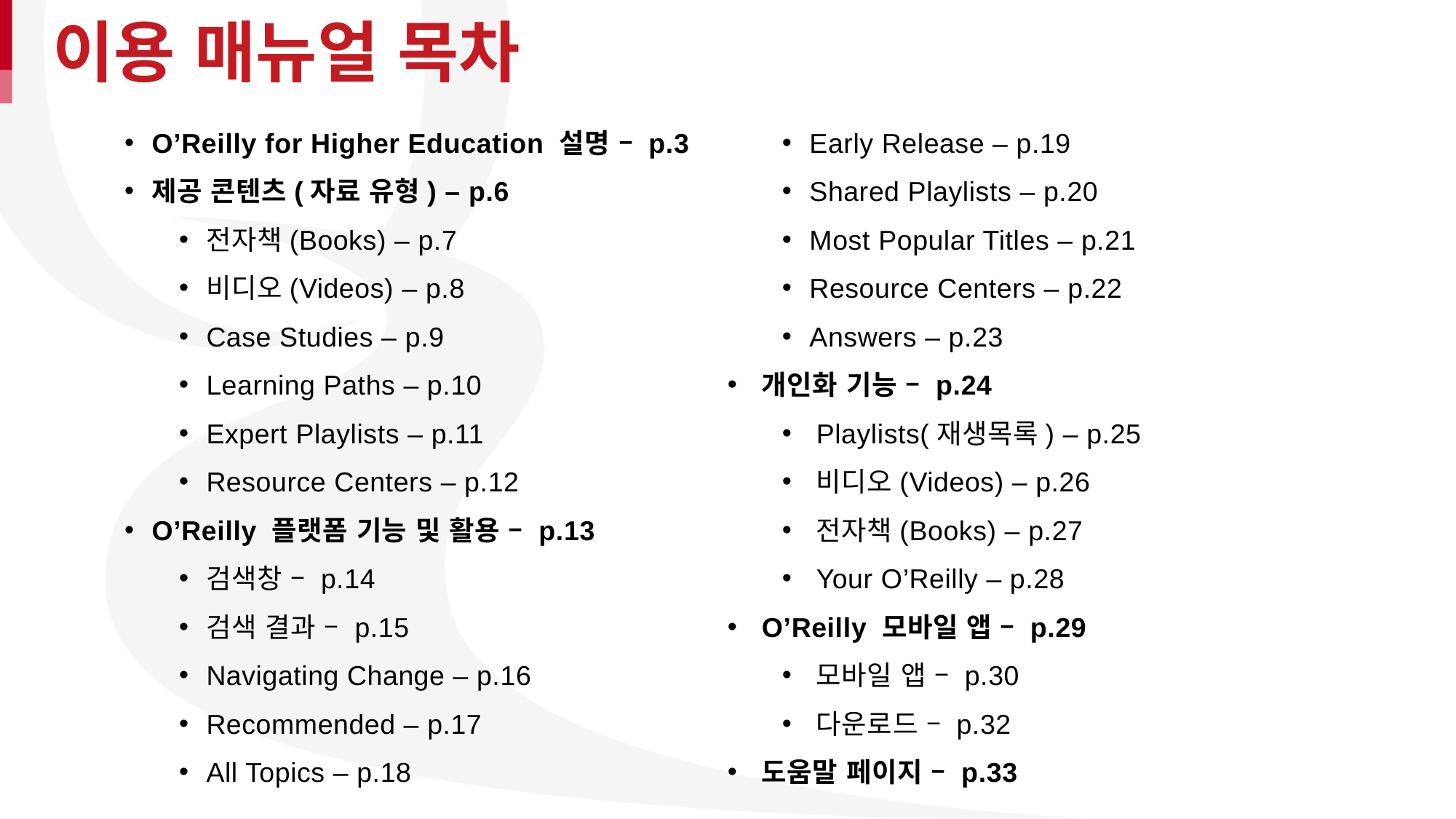

이용 매뉴얼 목차
O’Reilly for Higher Education 설명 – p.3
제공 콘텐츠(자료 유형) – p.6
전자책(Books) – p.7
비디오(Videos) – p.8
Case Studies – p.9
Learning Paths – p.10
Expert Playlists – p.11
Resource Centers – p.12
O’Reilly 플랫폼 기능 및 활용 – p.13
검색창 – p.14
검색 결과 – p.15
Navigating Change – p.16
Recommended – p.17
All Topics – p.18
Early Release – p.19
Shared Playlists – p.20
Most Popular Titles – p.21
Resource Centers – p.22
Answers – p.23
개인화 기능 – p.24
Playlists(재생목록) – p.25
비디오(Videos) – p.26
전자책(Books) – p.27
Your O’Reilly – p.28
O’Reilly 모바일 앱 – p.29
모바일 앱 – p.30
다운로드 – p.32
도움말 페이지 – p.33